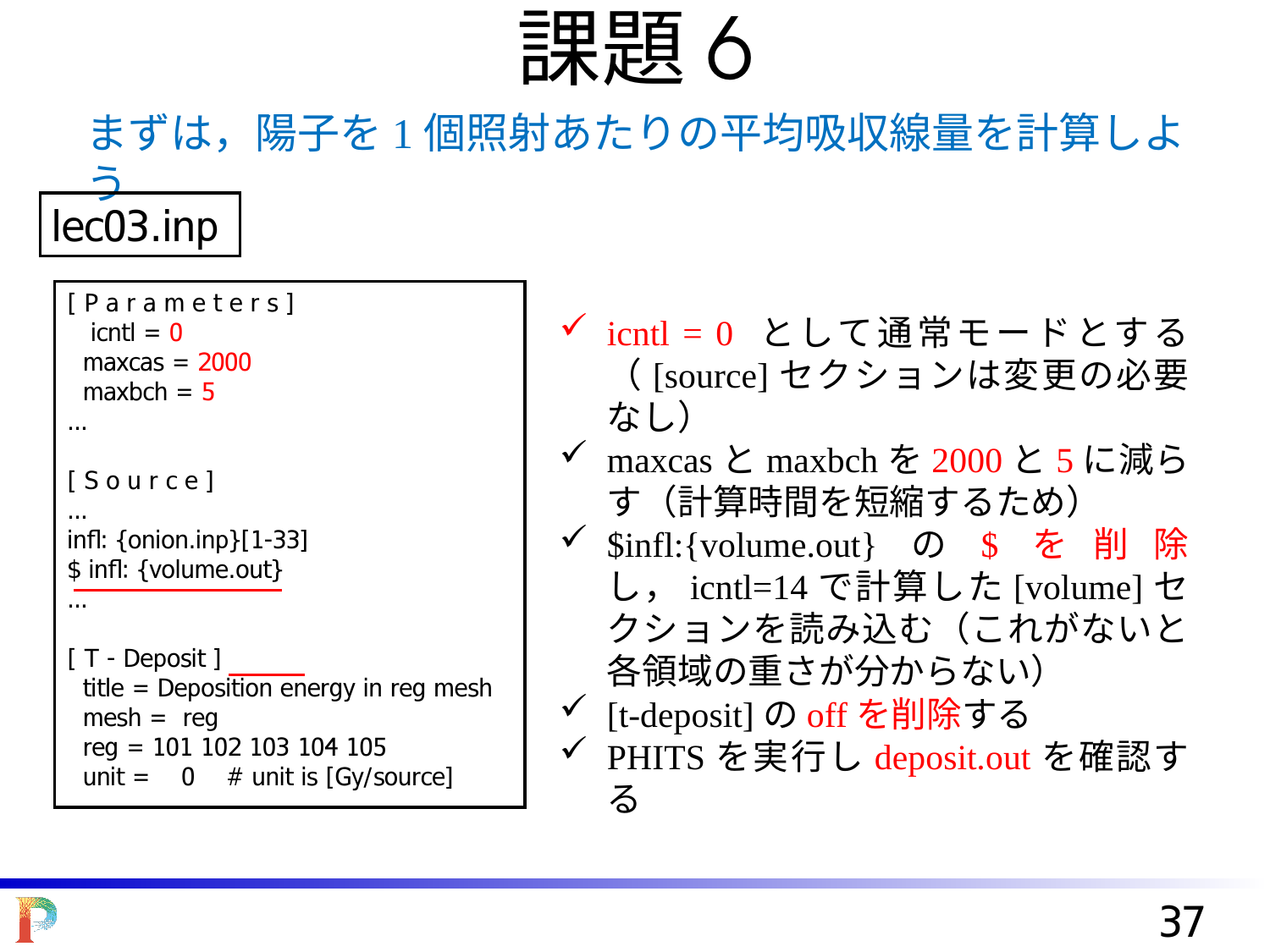

課題6
まずは，陽子を1個照射あたりの平均吸収線量を計算しよう
lec03.inp
[ P a r a m e t e r s ]
   icntl = 0
  maxcas = 2000
  maxbch = 5
…

[ S o u r c e ]
…
infl: {onion.inp}[1-33]
$ infl: {volume.out}
…

[ T - Deposit ]
  title = Deposition energy in reg mesh
  mesh =  reg
  reg = 101 102 103 104 105
  unit =    0    # unit is [Gy/source]

icntl = 0 として通常モードとする（[source]セクションは変更の必要なし）
maxcasとmaxbchを2000と5に減らす（計算時間を短縮するため）
$infl:{volume.out}の$を削除し，icntl=14で計算した[volume]セクションを読み込む（これがないと各領域の重さが分からない）
[t-deposit]のoffを削除する
PHITSを実行しdeposit.outを確認する